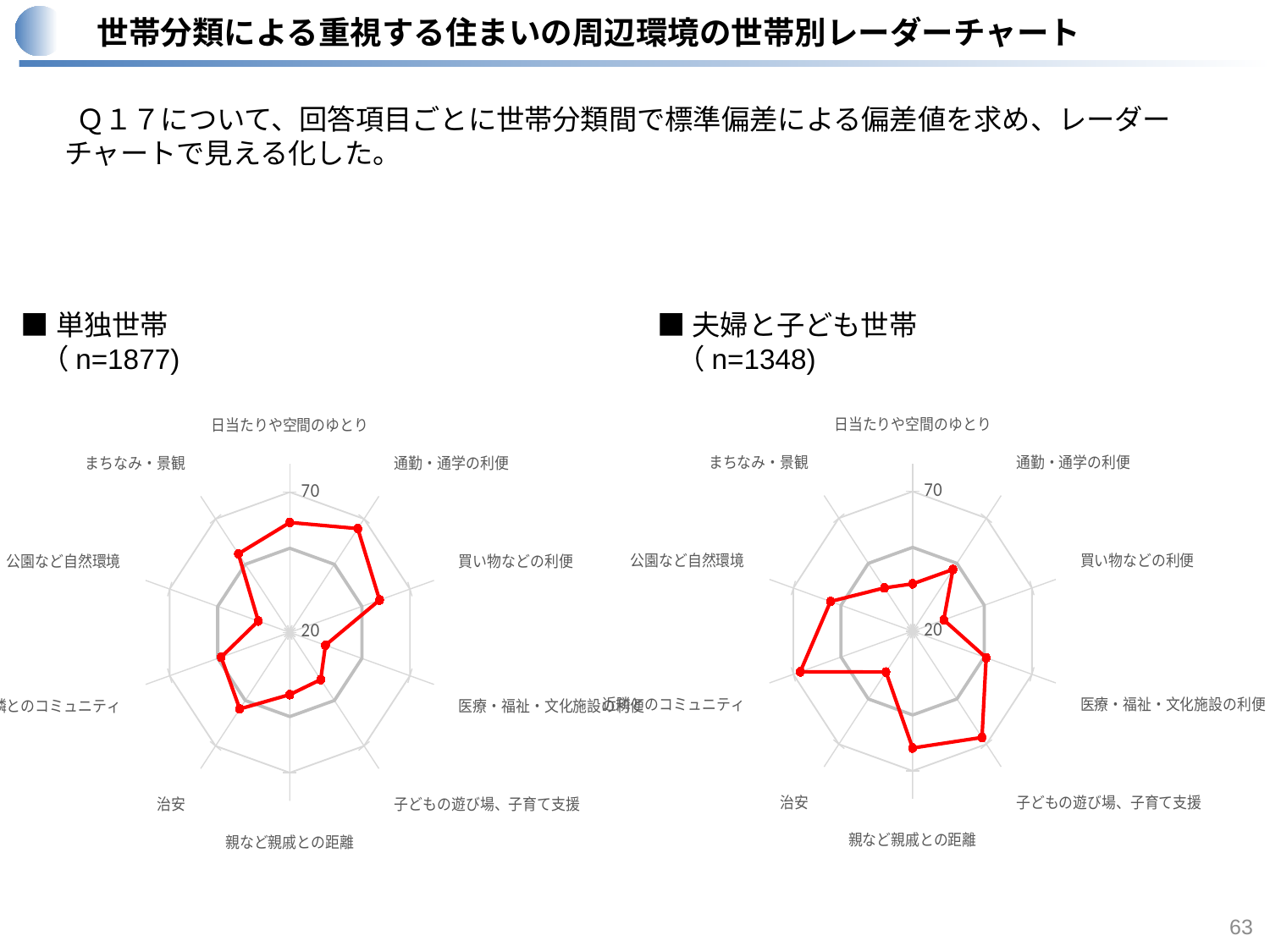

世帯分類による重視する住まいの周辺環境の世帯別レーダーチャート

Ｑ１７について、回答項目ごとに世帯分類間で標準偏差による偏差値を求め、レーダーチャートで見える化した。

### Chart

| Category | 標準 | 夫婦と子ども世帯 |
|---|---|---|
| 日当たりや空間のゆとり | 50.0 | 36.94546043375121 |
| 通勤・通学の利便 | 50.0 | 47.28394418472853 |
| 買い物などの利便 | 50.0 | 33.034087409376696 |
| 医療・福祉・文化施設の利便 | 50.0 | 50.81632519658844 |
| 子どもの遊び場、子育て支援 | 50.0 | 67.03326012769189 |
| 親など親戚との距離 | 50.0 | 61.829843005360146 |
| 治安 | 50.0 | 38.10323121075835 |
| 近隣とのコミュニティ | 50.0 | 67.09453456669812 |
| 公園など自然環境 | 50.0 | 54.41344247560882 |
| まちなみ・景観 | 50.0 | 39.14603043323686 |

### Chart

| Category | 標準 | 単独世帯 |
|---|---|---|
| 日当たりや空間のゆとり | 50.0 | 59.18816160420309 |
| 通勤・通学の利便 | 50.0 | 65.75691589305835 |
| 買い物などの利便 | 50.0 | 57.36392793636796 |
| 医療・福祉・文化施設の利便 | 50.0 | 34.83988182940102 |
| 子どもの遊び場、子育て支援 | 50.0 | 40.7985734090447 |
| 親など親戚との距離 | 50.0 | 42.172616567140764 |
| 治安 | 50.0 | 53.715783228210626 |
| 近隣とのコミュニティ | 50.0 | 48.58103996850292 |
| 公園など自然環境 | 50.0 | 33.12270378376077 |
| まちなみ・景観 | 50.0 | 54.64232825411629 |
■単独世帯
  （n=1877)
■夫婦と子ども世帯
  （n=1348)
63